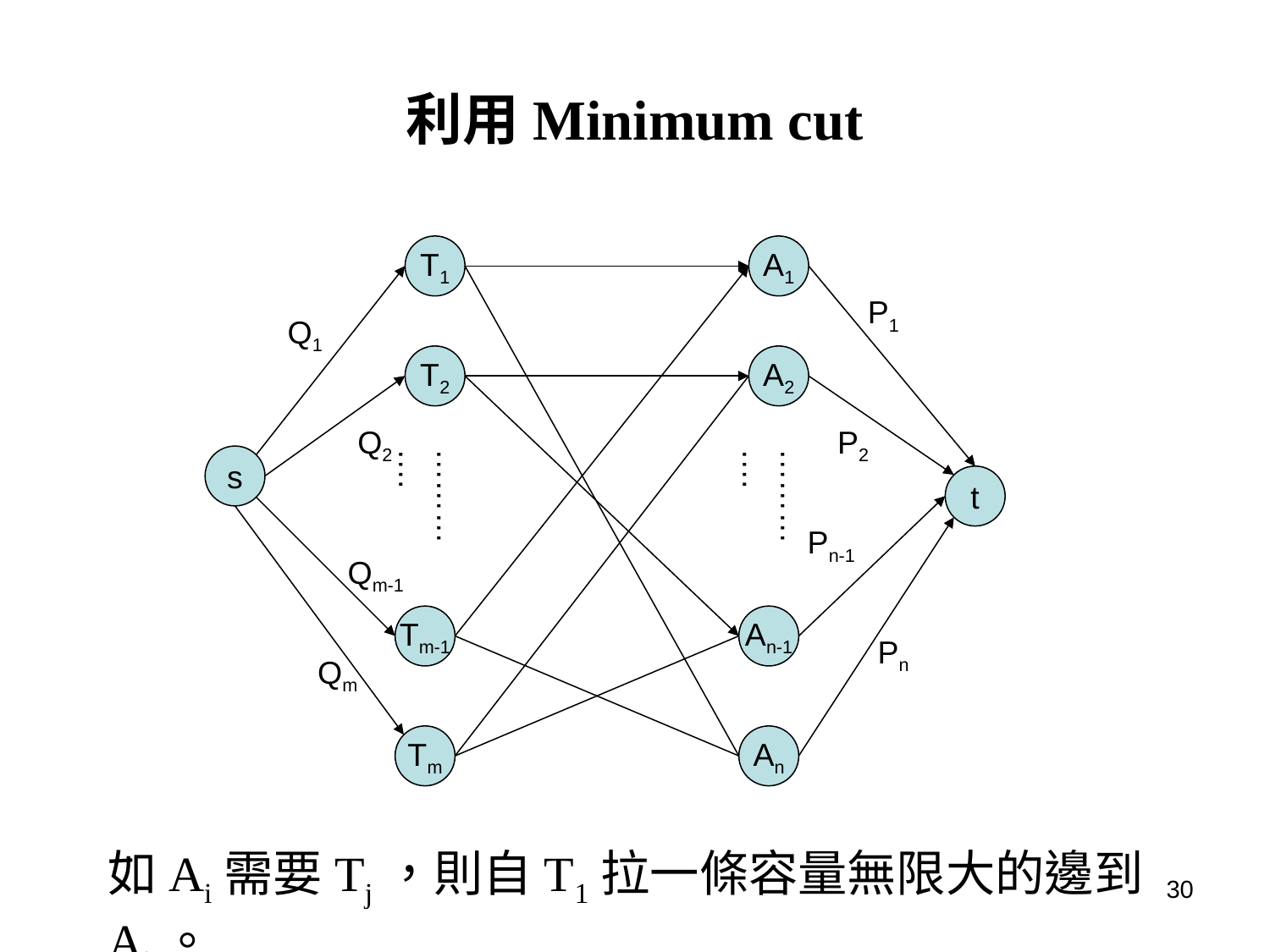

# 利用Minimum cut
T1
A1
P1
Q1
T2
A2
Q2
P2
………….
………….
s
t
Pn-1
Qm-1
Tm-1
An-1
Pn
Qm
Tm
An
如Ai需要Tj，則自T1拉一條容量無限大的邊到Ai。
30